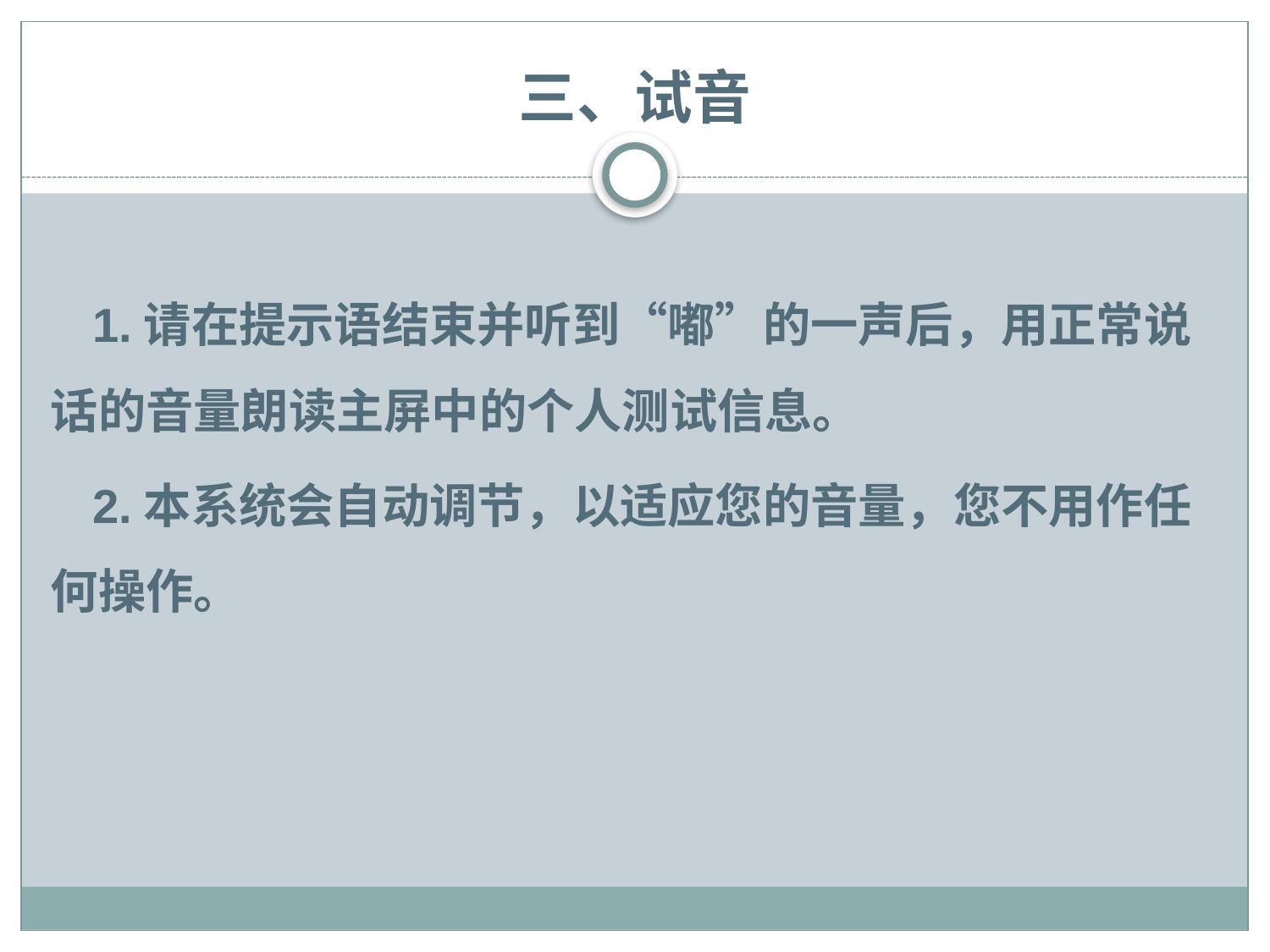

# 三、试音
      1.请在提示语结束并听到“嘟”的一声后，用正常说话的音量朗读主屏中的个人测试信息。
      2.本系统会自动调节，以适应您的音量，您不用作任何操作。